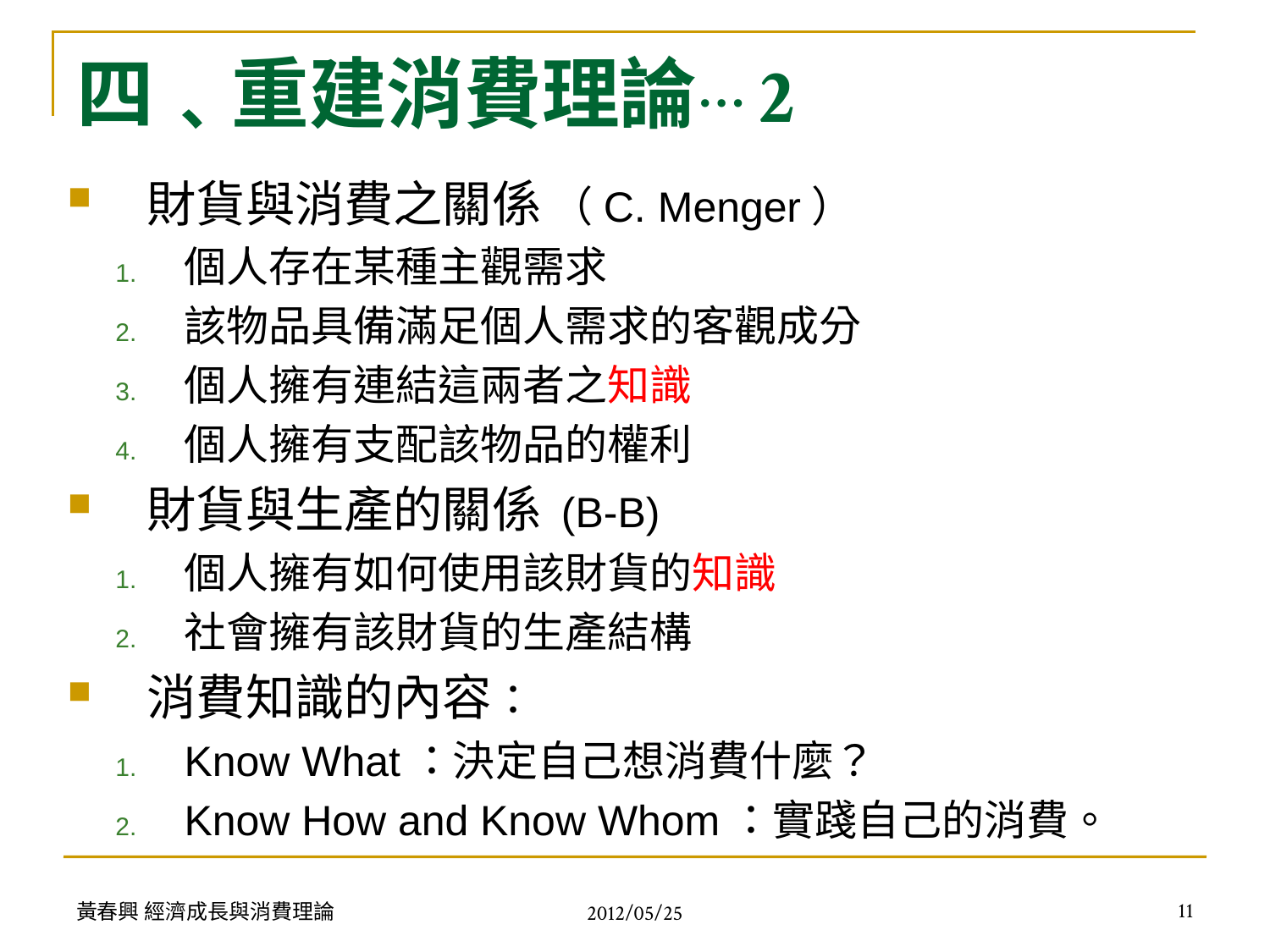

# 四﹑重建消費理論…2
財貨與消費之關係 （C. Menger）
個人存在某種主觀需求
該物品具備滿足個人需求的客觀成分
個人擁有連結這兩者之知識
個人擁有支配該物品的權利
財貨與生產的關係 (B-B)
個人擁有如何使用該財貨的知識
社會擁有該財貨的生產結構
消費知識的內容：
Know What：決定自己想消費什麼？
Know How and Know Whom：實踐自己的消費。
黃春興 經濟成長與消費理論
11
2012/05/25